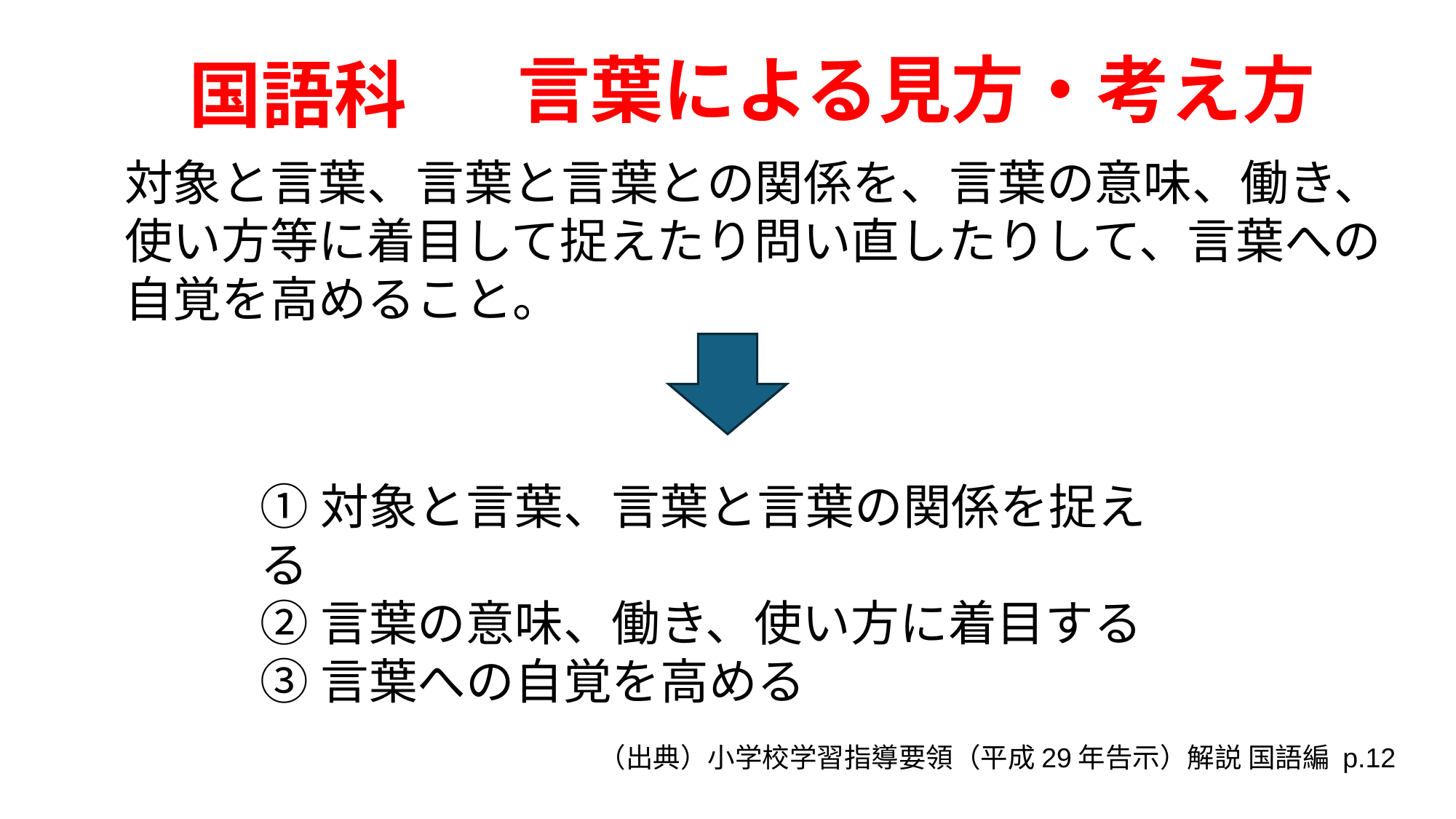

言葉による見方・考え方
国語科
対象と言葉、言葉と言葉との関係を、言葉の意味、働き、使い方等に着目して捉えたり問い直したりして、言葉への自覚を高めること。

①対象と言葉、言葉と言葉の関係を捉える
②言葉の意味、働き、使い方に着目する
③言葉への自覚を高める
（出典）小学校学習指導要領（平成29年告示）解説 国語編 p.12